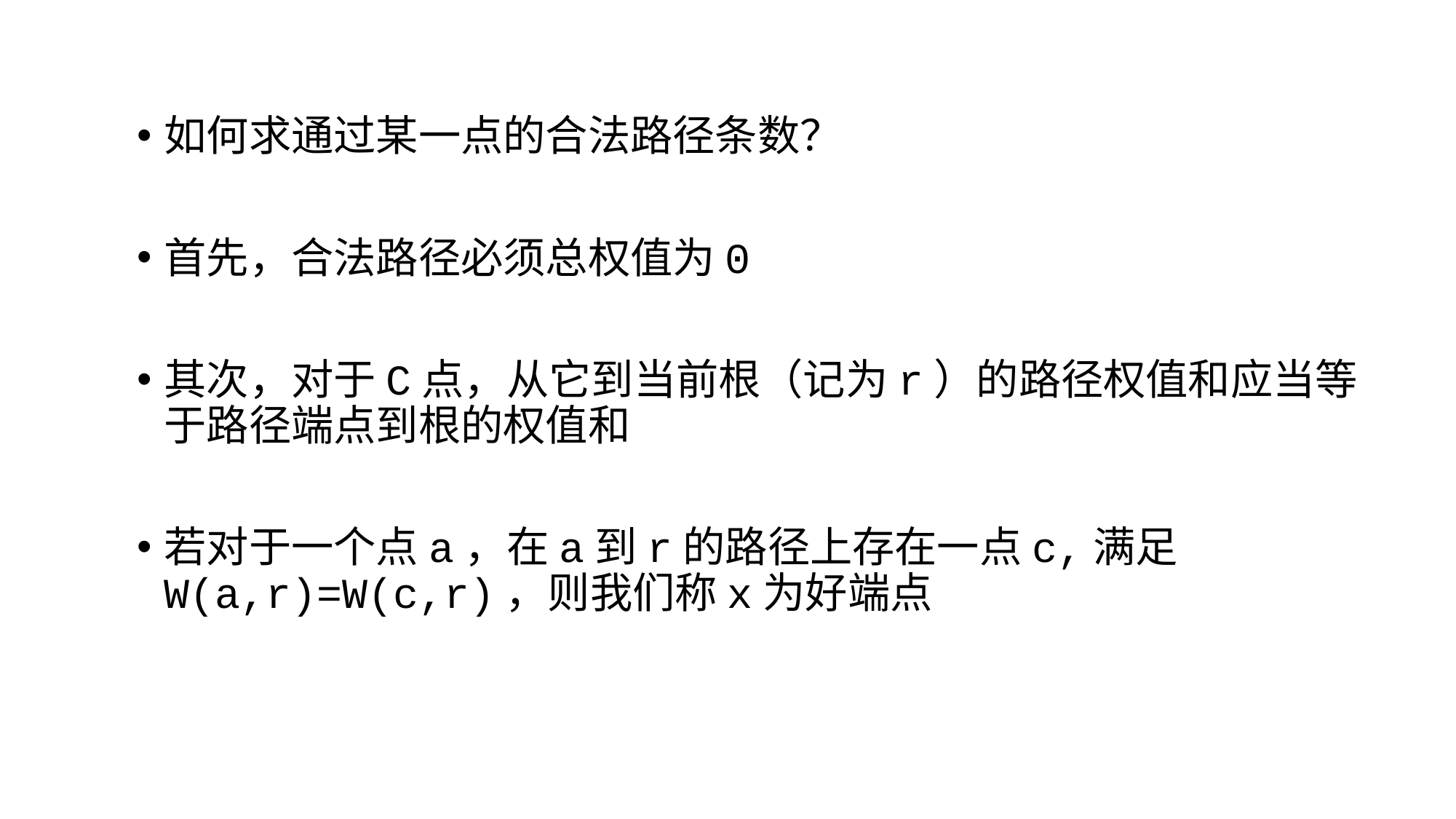

如何求通过某一点的合法路径条数？

首先，合法路径必须总权值为0

其次，对于C点，从它到当前根（记为r）的路径权值和应当等于路径端点到根的权值和

若对于一个点a，在a到r的路径上存在一点c,满足W(a,r)=W(c,r)，则我们称x为好端点